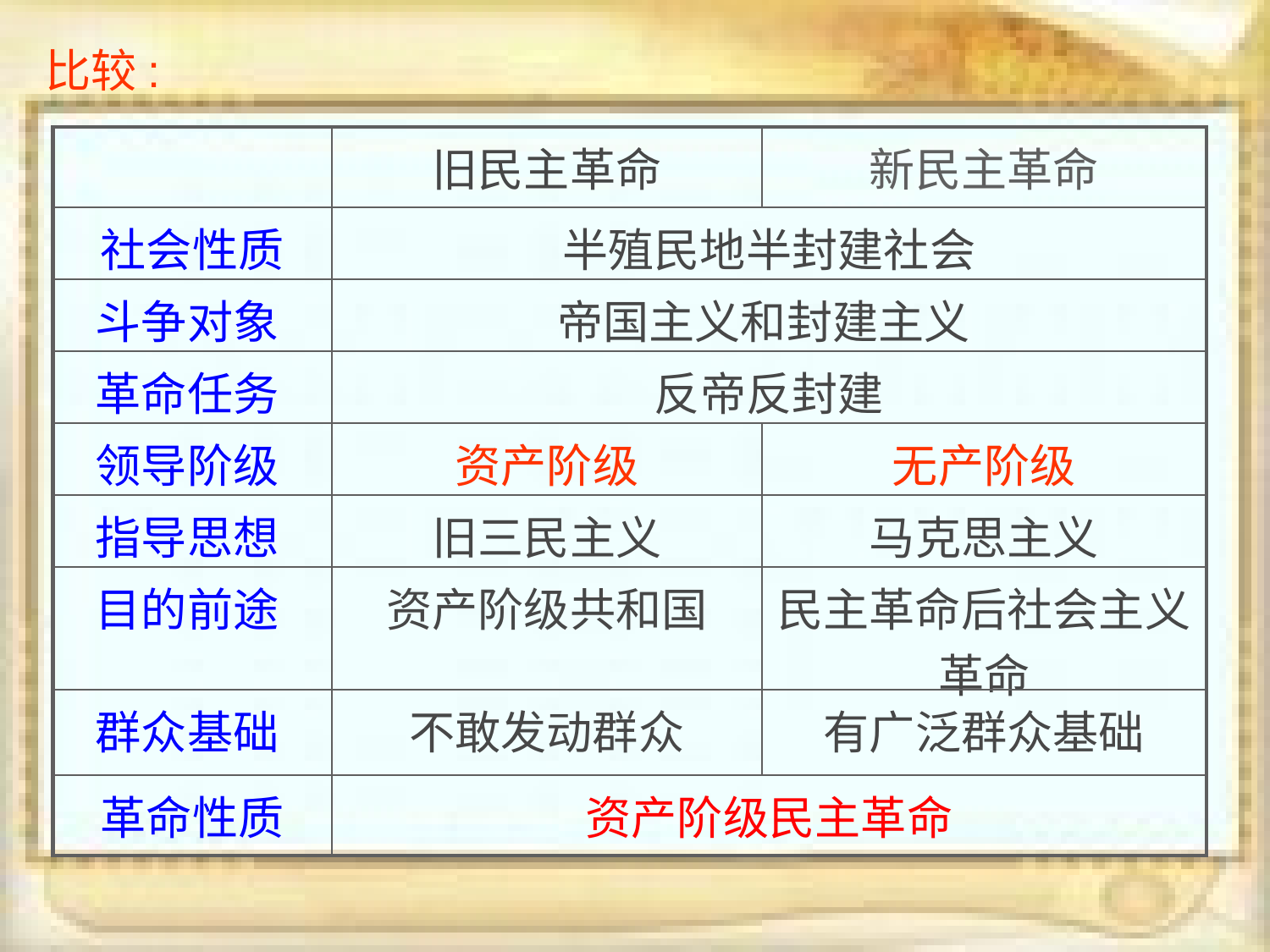

比较:
|  | 旧民主革命 | 新民主革命 |
| --- | --- | --- |
| 社会性质 | 半殖民地半封建社会 |  |
| 斗争对象 | 帝国主义和封建主义 |  |
| 革命任务 | 反帝反封建 |  |
| 领导阶级 | 资产阶级 | 无产阶级 |
| 指导思想 | 旧三民主义 | 马克思主义 |
| 目的前途 | 资产阶级共和国 | 民主革命后社会主义革命 |
| 群众基础 | 不敢发动群众 | 有广泛群众基础 |
| 革命性质 | 资产阶级民主革命 |  |